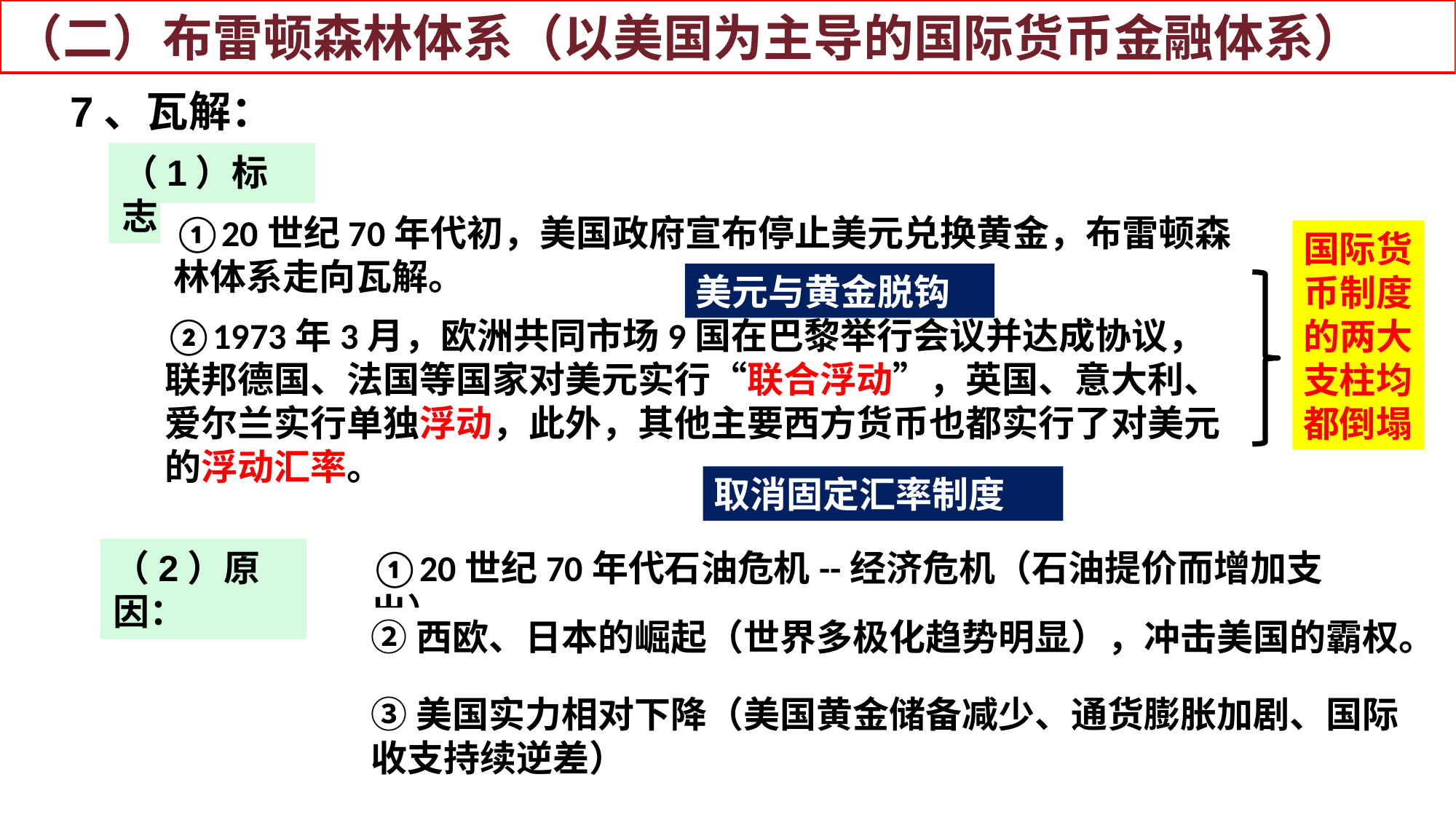

（二）布雷顿森林体系（以美国为主导的国际货币金融体系）
7、瓦解：
（1）标志：
①20世纪70年代初，美国政府宣布停止美元兑换黄金，布雷顿森林体系走向瓦解。
国际货币制度的两大支柱均都倒塌
美元与黄金脱钩

②1973年3月，欧洲共同市场9国在巴黎举行会议并达成协议，联邦德国、法国等国家对美元实行“联合浮动”，英国、意大利、爱尔兰实行单独浮动，此外，其他主要西方货币也都实行了对美元的浮动汇率。
取消固定汇率制度
（2）原因：
①20世纪70年代石油危机--经济危机（石油提价而增加支出）
②西欧、日本的崛起（世界多极化趋势明显），冲击美国的霸权。
③美国实力相对下降（美国黄金储备减少、通货膨胀加剧、国际收支持续逆差）